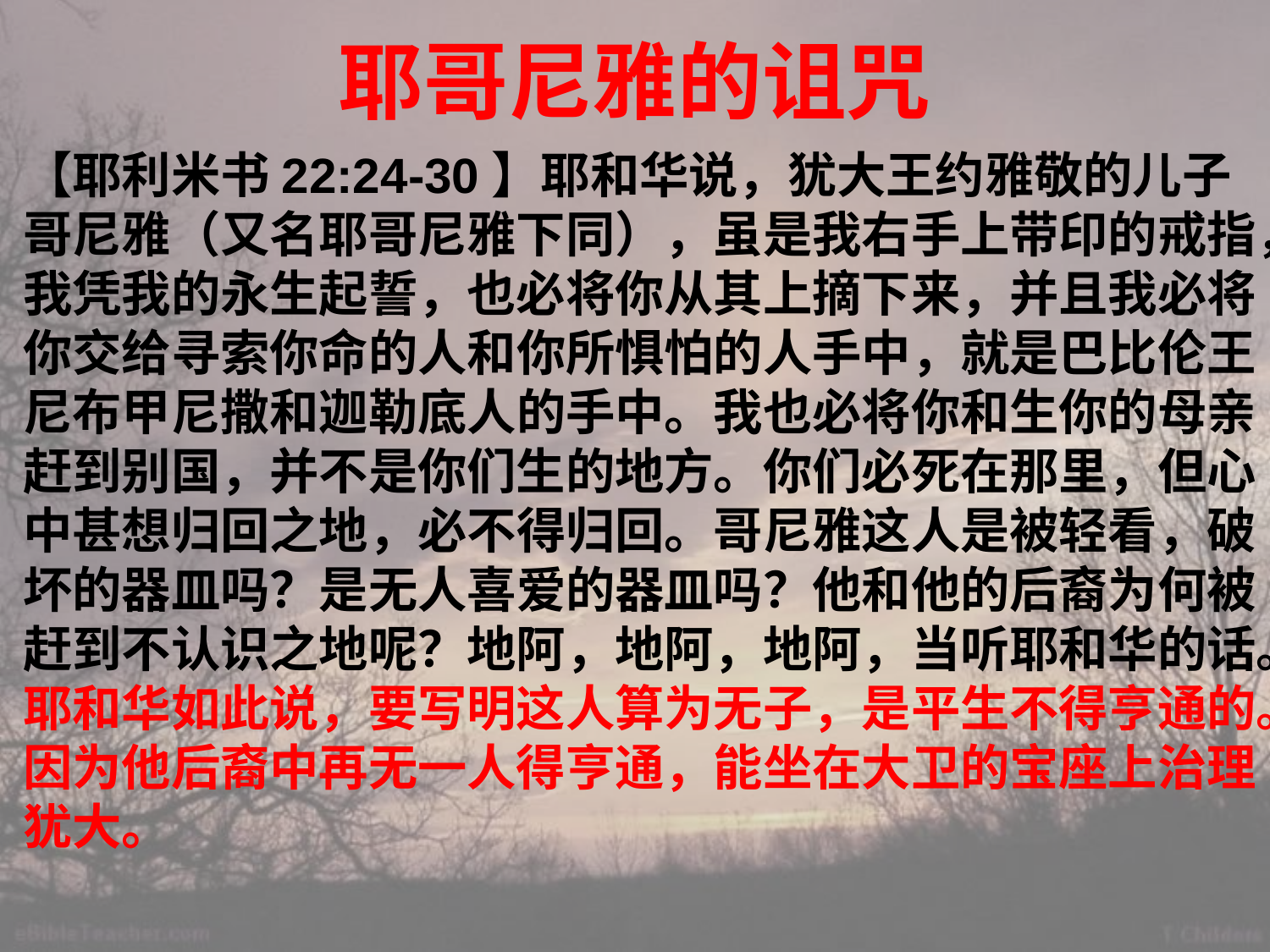

# 耶哥尼雅的诅咒
【耶利米书22:24-30】耶和华说，犹大王约雅敬的儿子哥尼雅（又名耶哥尼雅下同），虽是我右手上带印的戒指，我凭我的永生起誓，也必将你从其上摘下来，并且我必将你交给寻索你命的人和你所惧怕的人手中，就是巴比伦王尼布甲尼撒和迦勒底人的手中。我也必将你和生你的母亲赶到别国，并不是你们生的地方。你们必死在那里，但心中甚想归回之地，必不得归回。哥尼雅这人是被轻看，破坏的器皿吗？是无人喜爱的器皿吗？他和他的后裔为何被赶到不认识之地呢？地阿，地阿，地阿，当听耶和华的话。耶和华如此说，要写明这人算为无子，是平生不得亨通的。因为他后裔中再无一人得亨通，能坐在大卫的宝座上治理犹大。